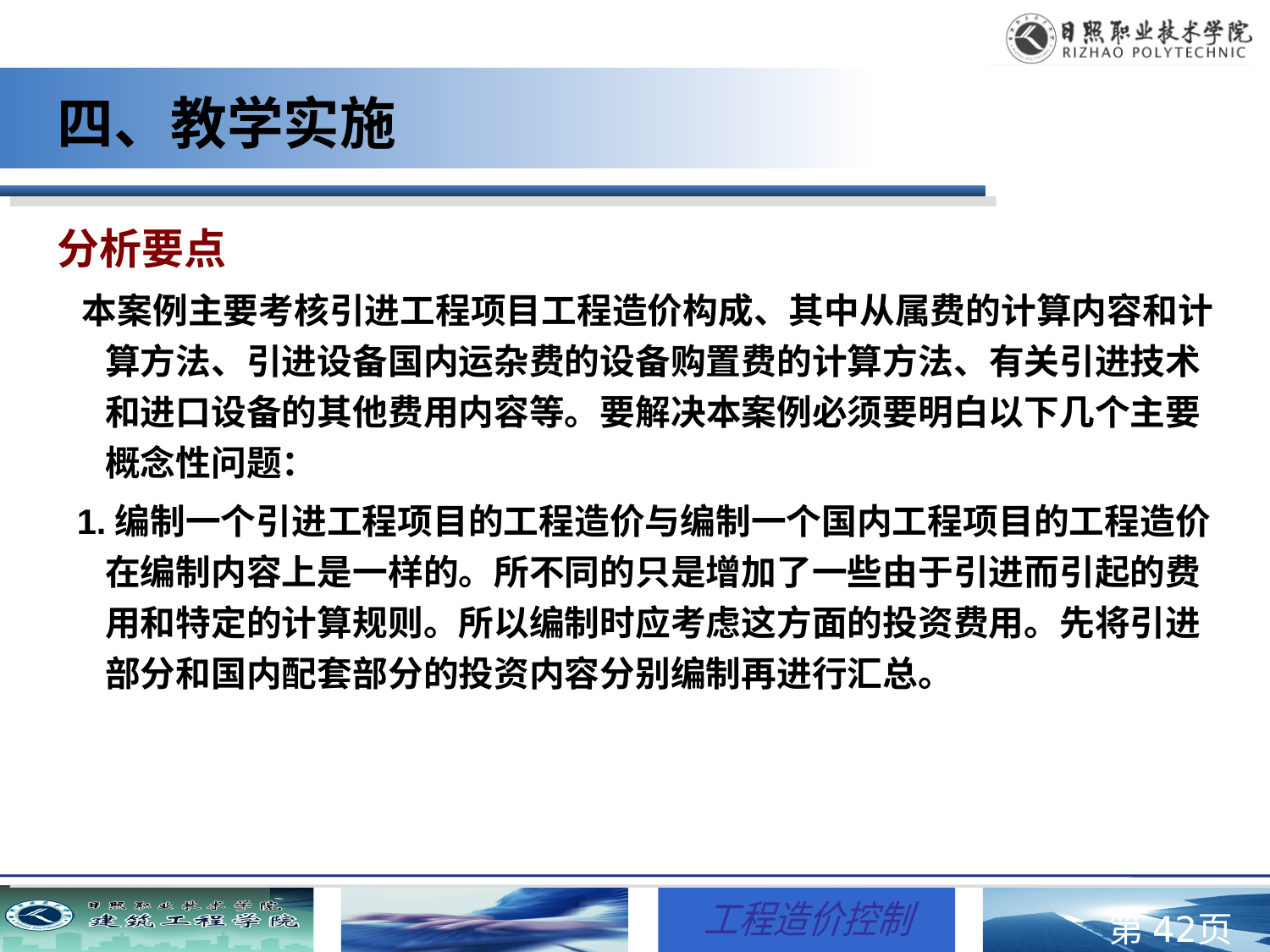

# 四、教学实施
分析要点
  本案例主要考核引进工程项目工程造价构成、其中从属费的计算内容和计算方法、引进设备国内运杂费的设备购置费的计算方法、有关引进技术和进口设备的其他费用内容等。要解决本案例必须要明白以下几个主要概念性问题：
  1.编制一个引进工程项目的工程造价与编制一个国内工程项目的工程造价在编制内容上是一样的。所不同的只是增加了一些由于引进而引起的费用和特定的计算规则。所以编制时应考虑这方面的投资费用。先将引进部分和国内配套部分的投资内容分别编制再进行汇总。
第42页